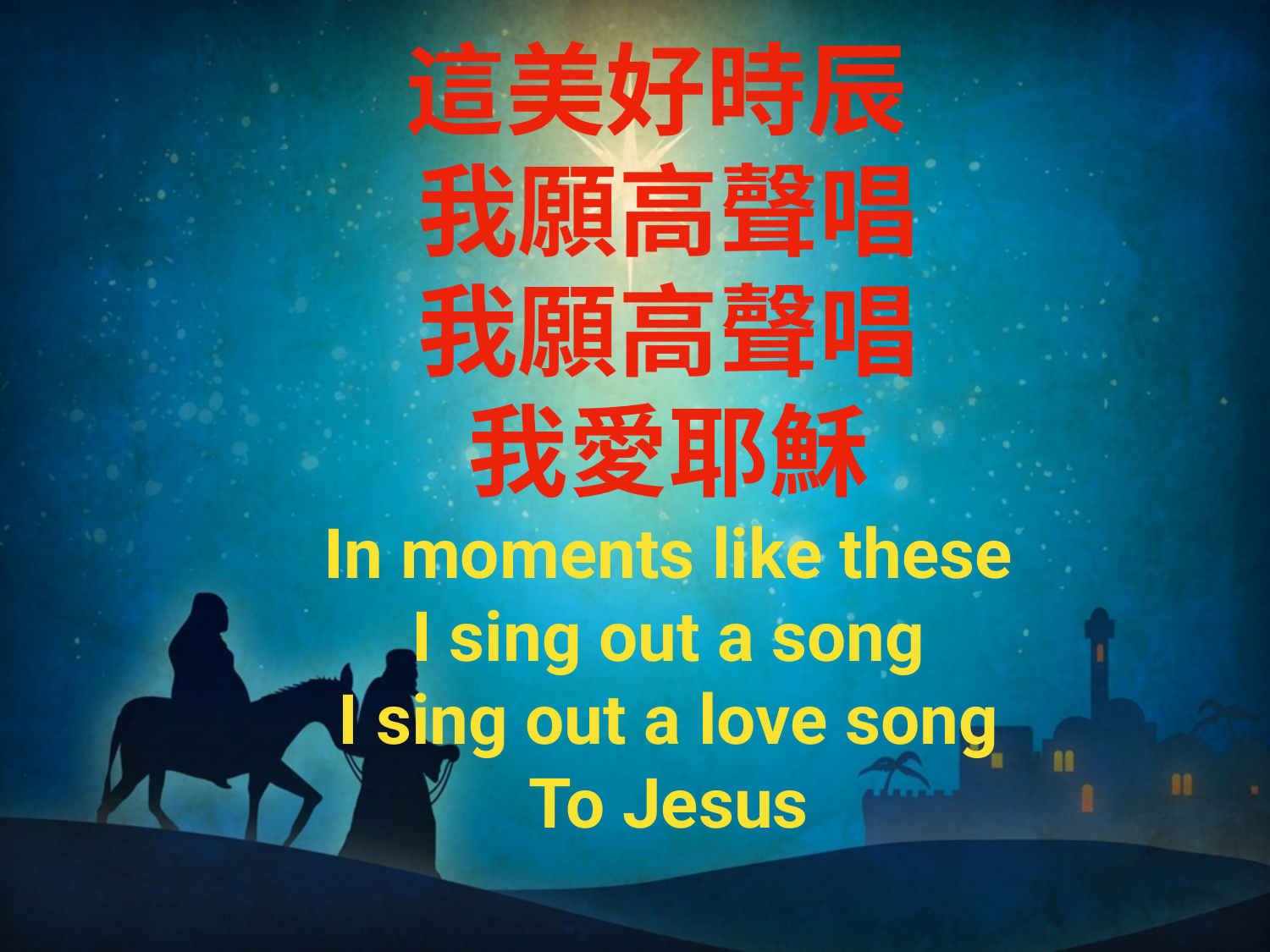

這美好時辰
我願高聲唱
我願高聲唱
我愛耶穌
In moments like these
I sing out a song
I sing out a love song
To Jesus